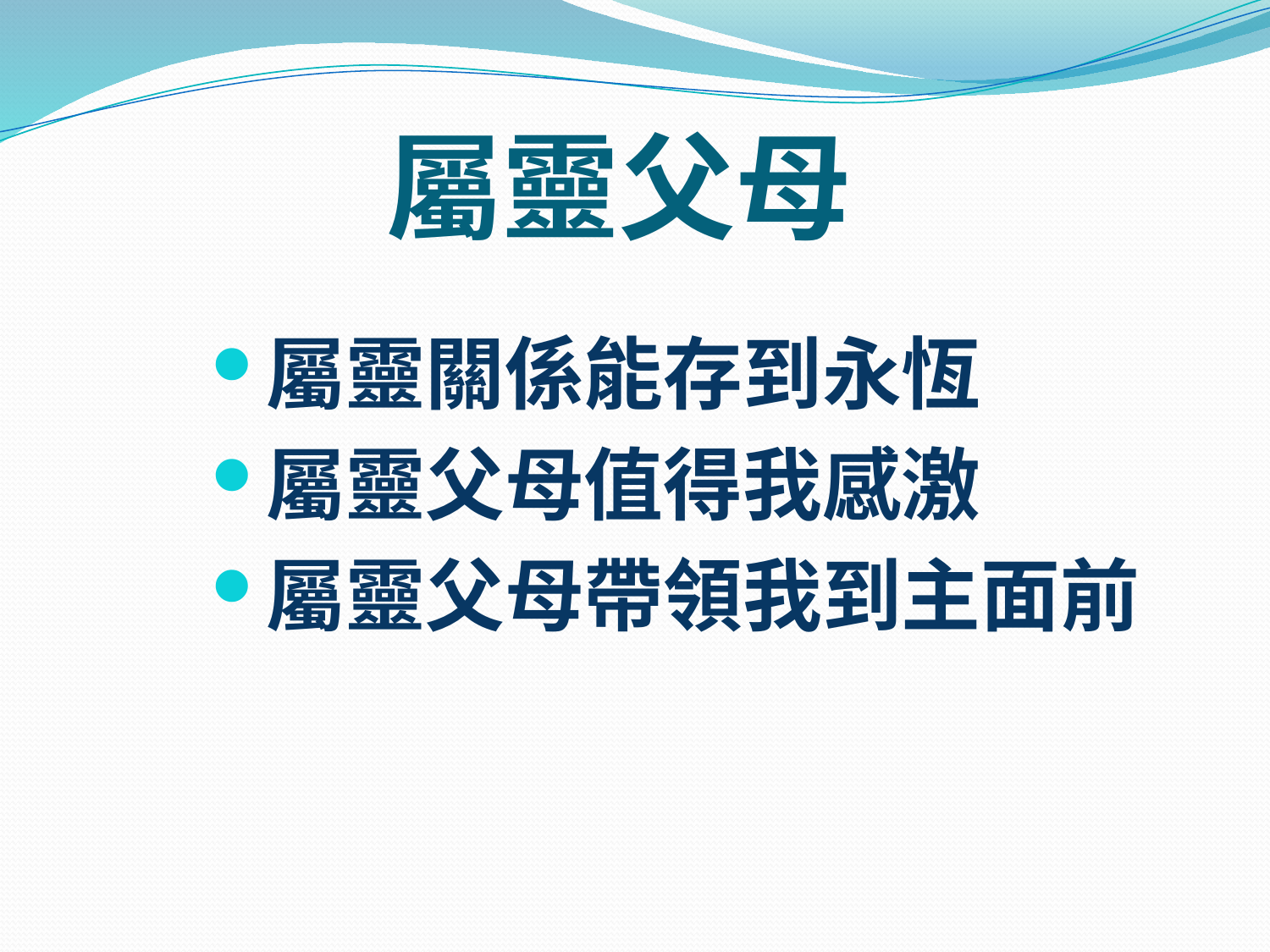

# 屬靈父母
屬靈關係能存到永恆
屬靈父母值得我感激
屬靈父母帶領我到主面前